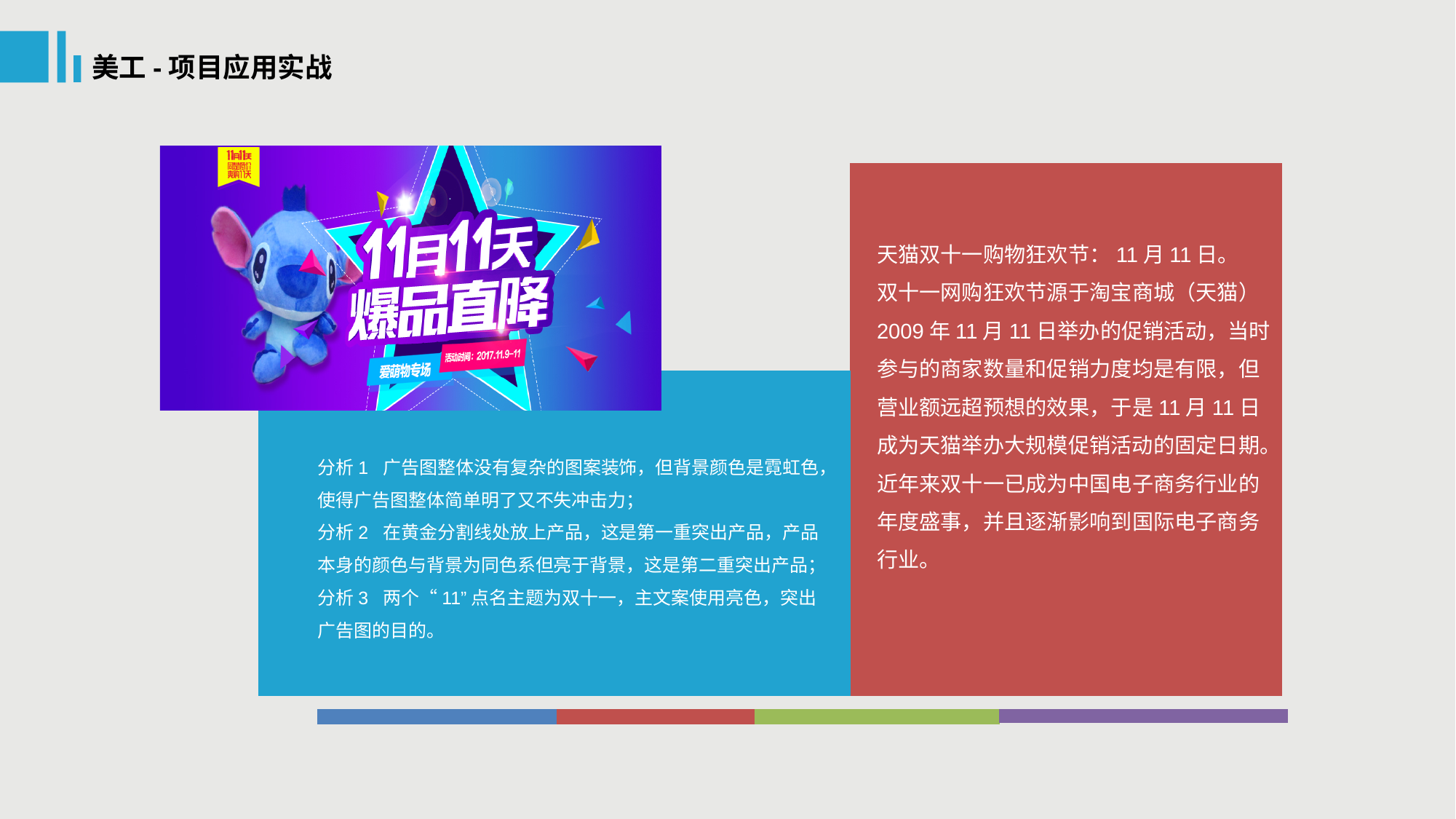

美工-项目应用实战

天猫双十一购物狂欢节：11月11日。
双十一网购狂欢节源于淘宝商城（天猫）2009年11月11日举办的促销活动，当时参与的商家数量和促销力度均是有限，但营业额远超预想的效果，于是11月11日成为天猫举办大规模促销活动的固定日期。近年来双十一已成为中国电子商务行业的年度盛事，并且逐渐影响到国际电子商务行业。

分析1  广告图整体没有复杂的图案装饰，但背景颜色是霓虹色，使得广告图整体简单明了又不失冲击力；
分析2  在黄金分割线处放上产品，这是第一重突出产品，产品本身的颜色与背景为同色系但亮于背景，这是第二重突出产品；
分析3  两个“11”点名主题为双十一，主文案使用亮色，突出广告图的目的。